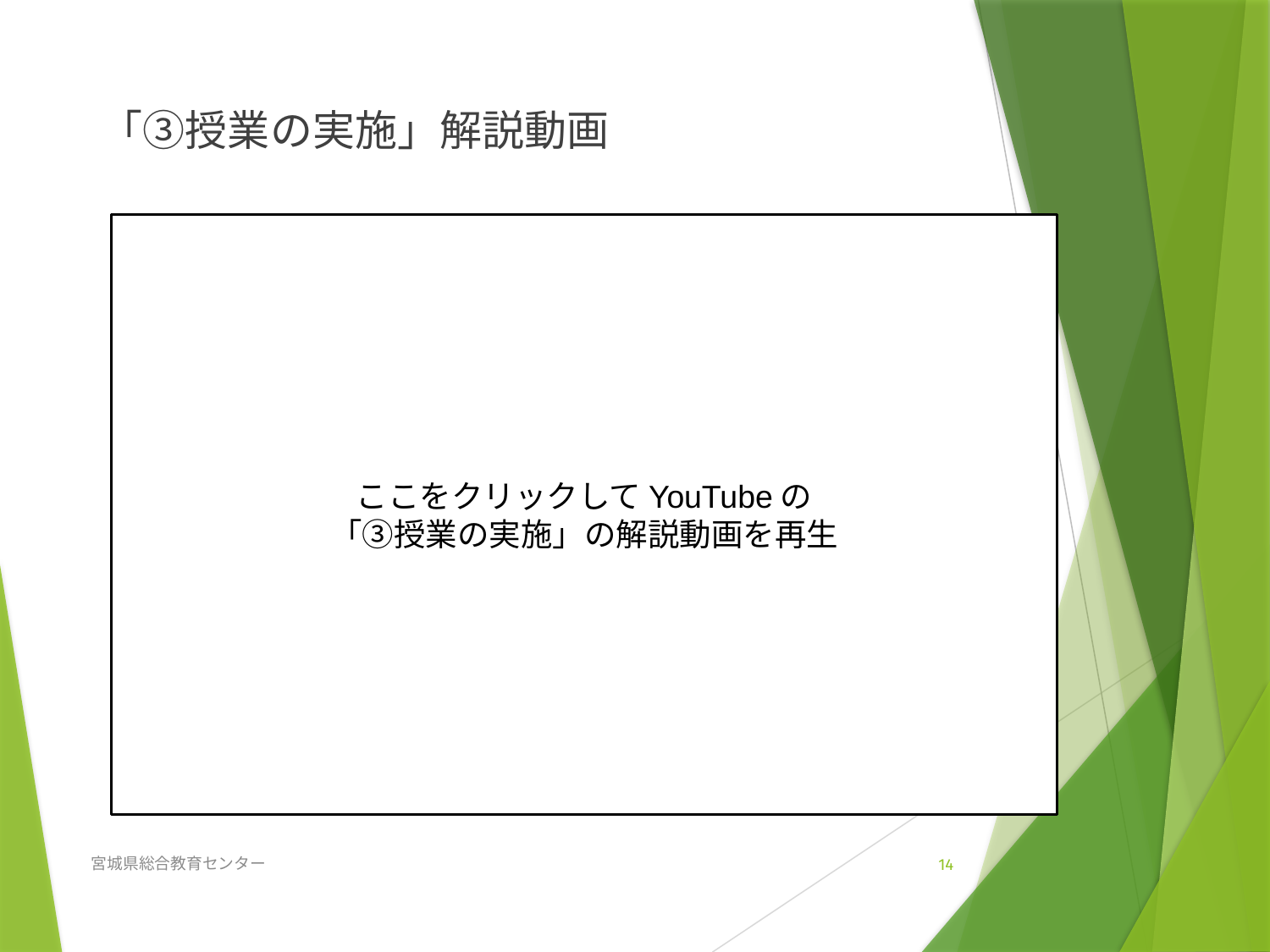

「③授業の実施」解説動画
ここをクリックしてYouTubeの
「③授業の実施」の解説動画を再生
宮城県総合教育センター
14